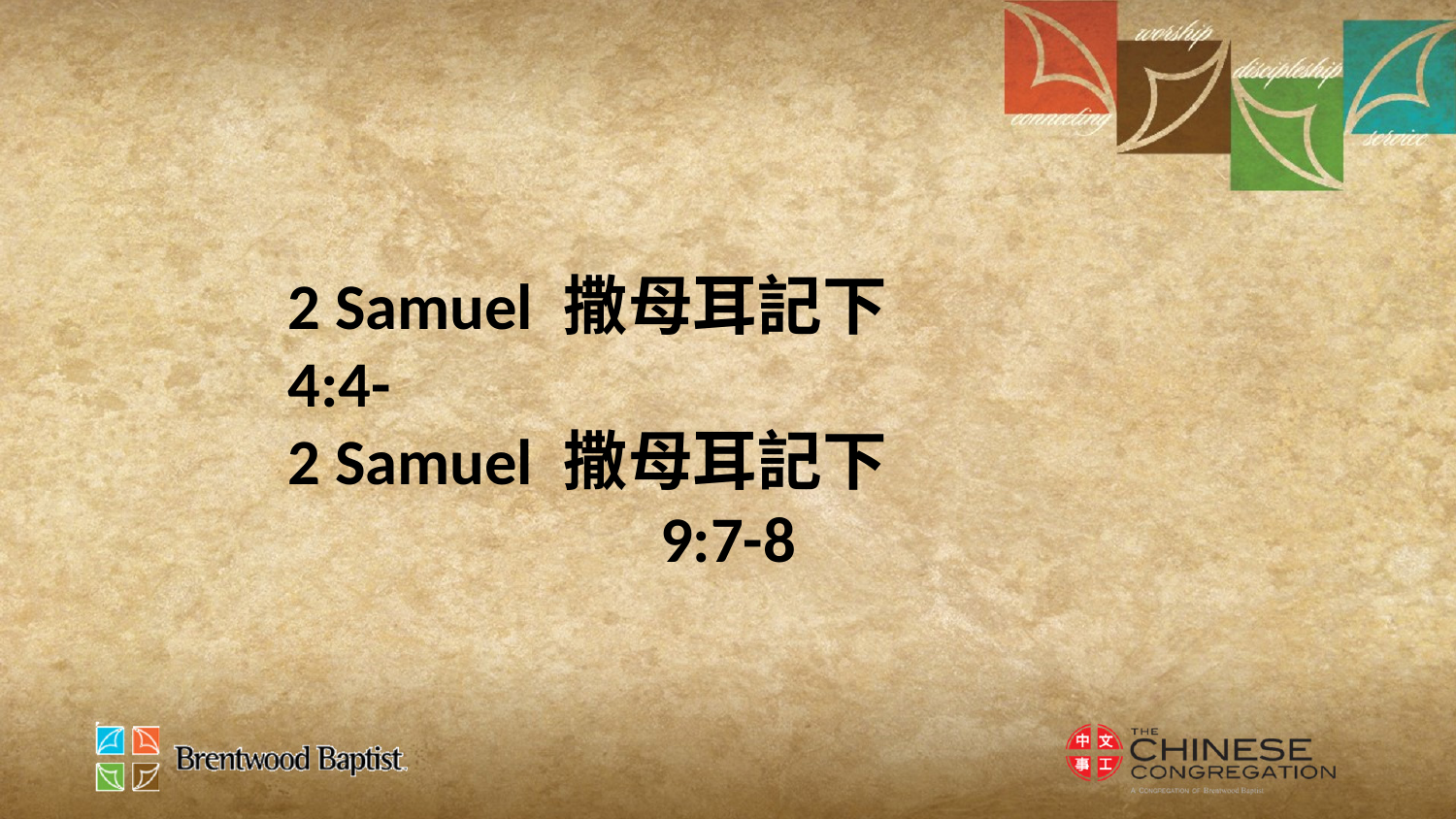

2 Samuel 撒母耳記下
4:4-
2 Samuel 撒母耳記下
9:7-8